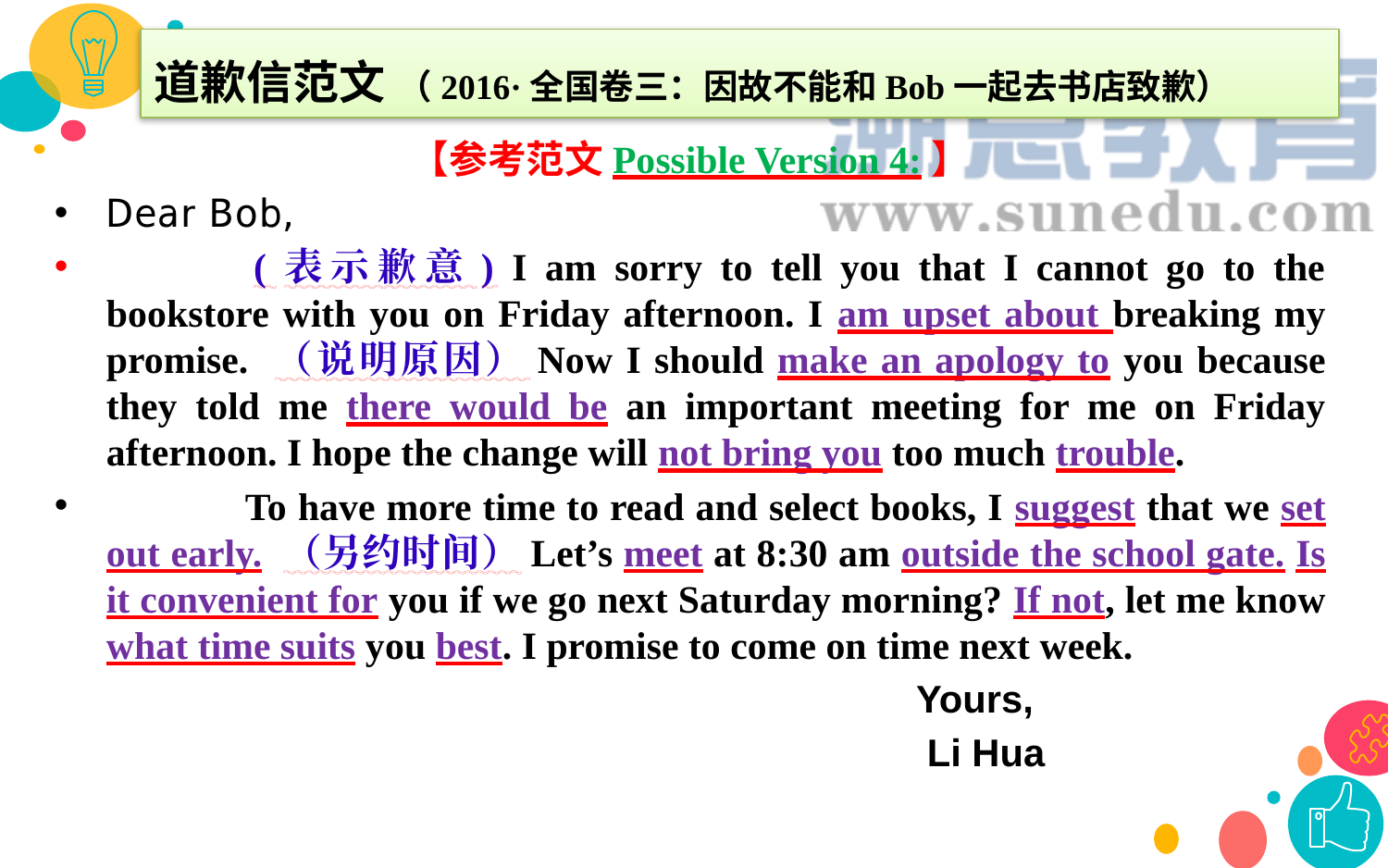

道歉信范文 （2016·全国卷三：因故不能和Bob一起去书店致歉）
【参考范文Possible Version 4:】
Dear Bob,
 	(表示歉意) I am sorry to tell you that I cannot go to the bookstore with you on Friday afternoon. I am upset about breaking my promise. （说明原因）Now I should make an apology to you because they told me there would be an important meeting for me on Friday afternoon. I hope the change will not bring you too much trouble.
	To have more time to read and select books, I suggest that we set out early. （另约时间）Let’s meet at 8:30 am outside the school gate. Is it convenient for you if we go next Saturday morning? If not, let me know what time suits you best. I promise to come on time next week.
                                                                                 Yours,
                                                                                  Li Hua